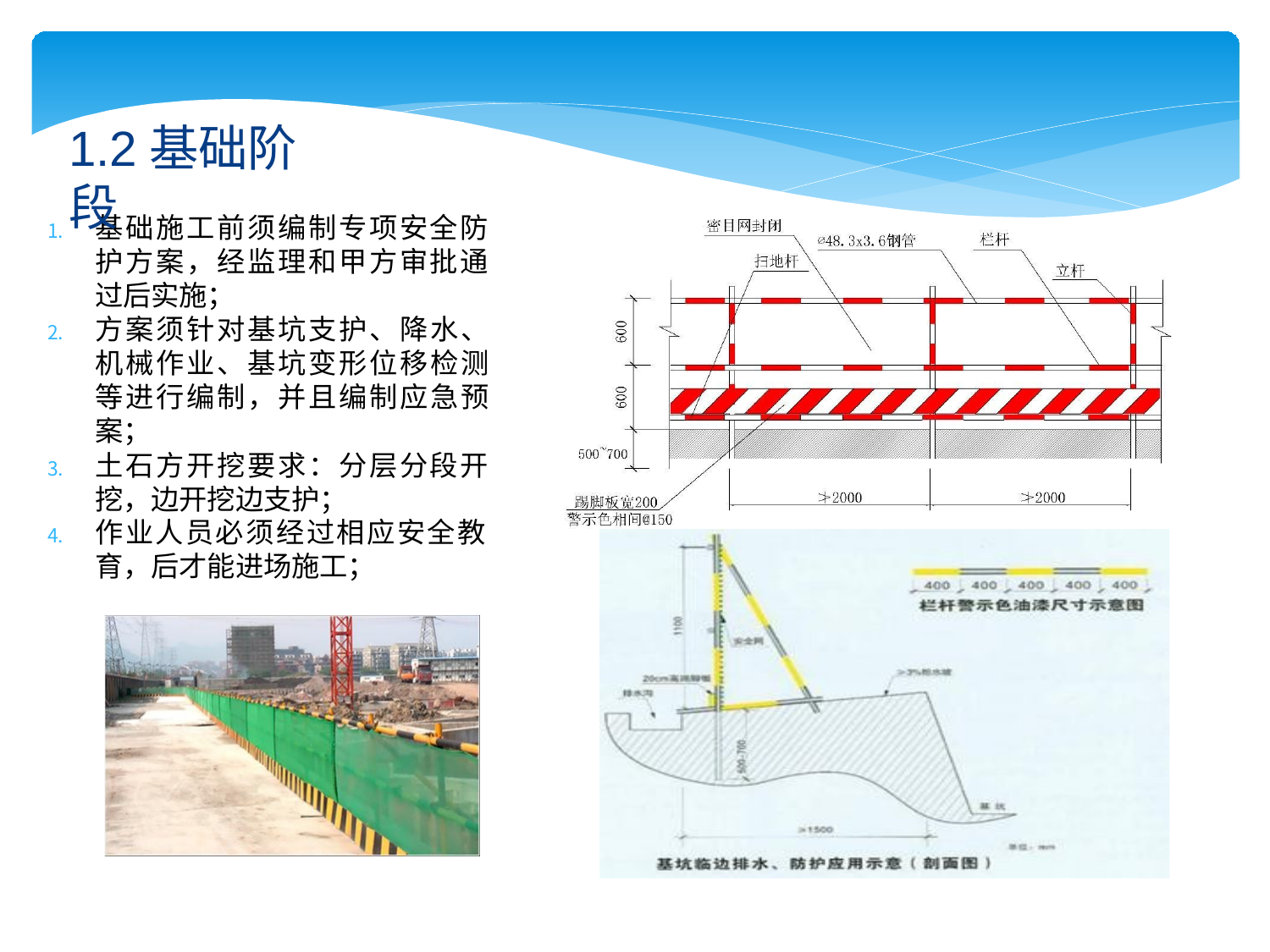

# 1.2基础阶段

基础施工前须编制专项安全防 护方案，经监理和甲方审批通 过后实施；
方案须针对基坑支护、降水、 机械作业、基坑变形位移检测 等进行编制，并且编制应急预 案；
土石方开挖要求：分层分段开 挖，边开挖边支护；
作业人员必须经过相应安全教
育，后才能进场施工；